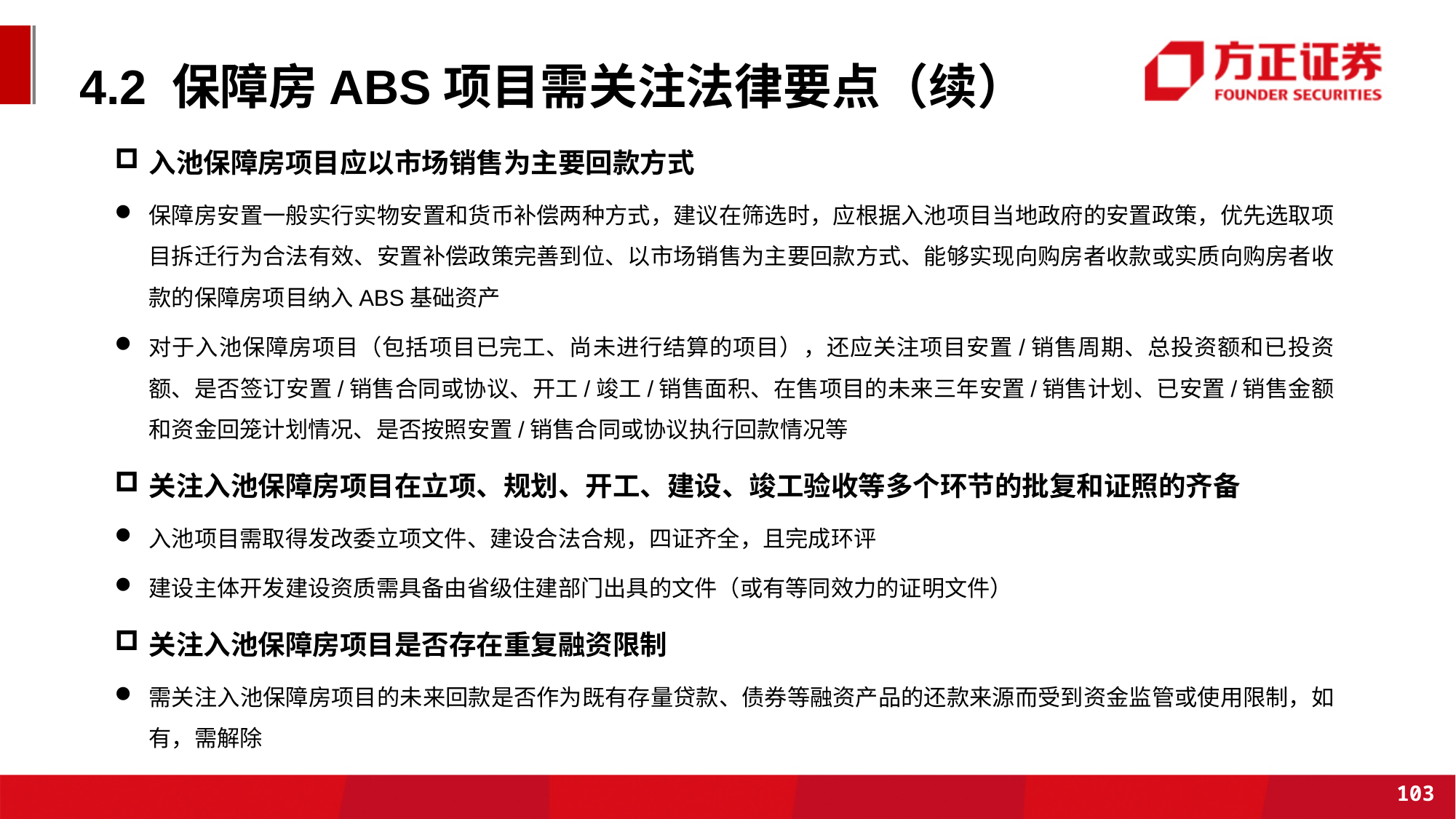

4.2 保障房ABS项目需关注法律要点（续）
入池保障房项目应以市场销售为主要回款方式
保障房安置一般实行实物安置和货币补偿两种方式，建议在筛选时，应根据入池项目当地政府的安置政策，优先选取项目拆迁行为合法有效、安置补偿政策完善到位、以市场销售为主要回款方式、能够实现向购房者收款或实质向购房者收款的保障房项目纳入ABS基础资产
对于入池保障房项目（包括项目已完工、尚未进行结算的项目），还应关注项目安置/销售周期、总投资额和已投资额、是否签订安置/销售合同或协议、开工/竣工/销售面积、在售项目的未来三年安置/销售计划、已安置/销售金额和资金回笼计划情况、是否按照安置/销售合同或协议执行回款情况等
关注入池保障房项目在立项、规划、开工、建设、竣工验收等多个环节的批复和证照的齐备
入池项目需取得发改委立项文件、建设合法合规，四证齐全，且完成环评
建设主体开发建设资质需具备由省级住建部门出具的文件（或有等同效力的证明文件）
关注入池保障房项目是否存在重复融资限制
需关注入池保障房项目的未来回款是否作为既有存量贷款、债券等融资产品的还款来源而受到资金监管或使用限制，如有，需解除
103